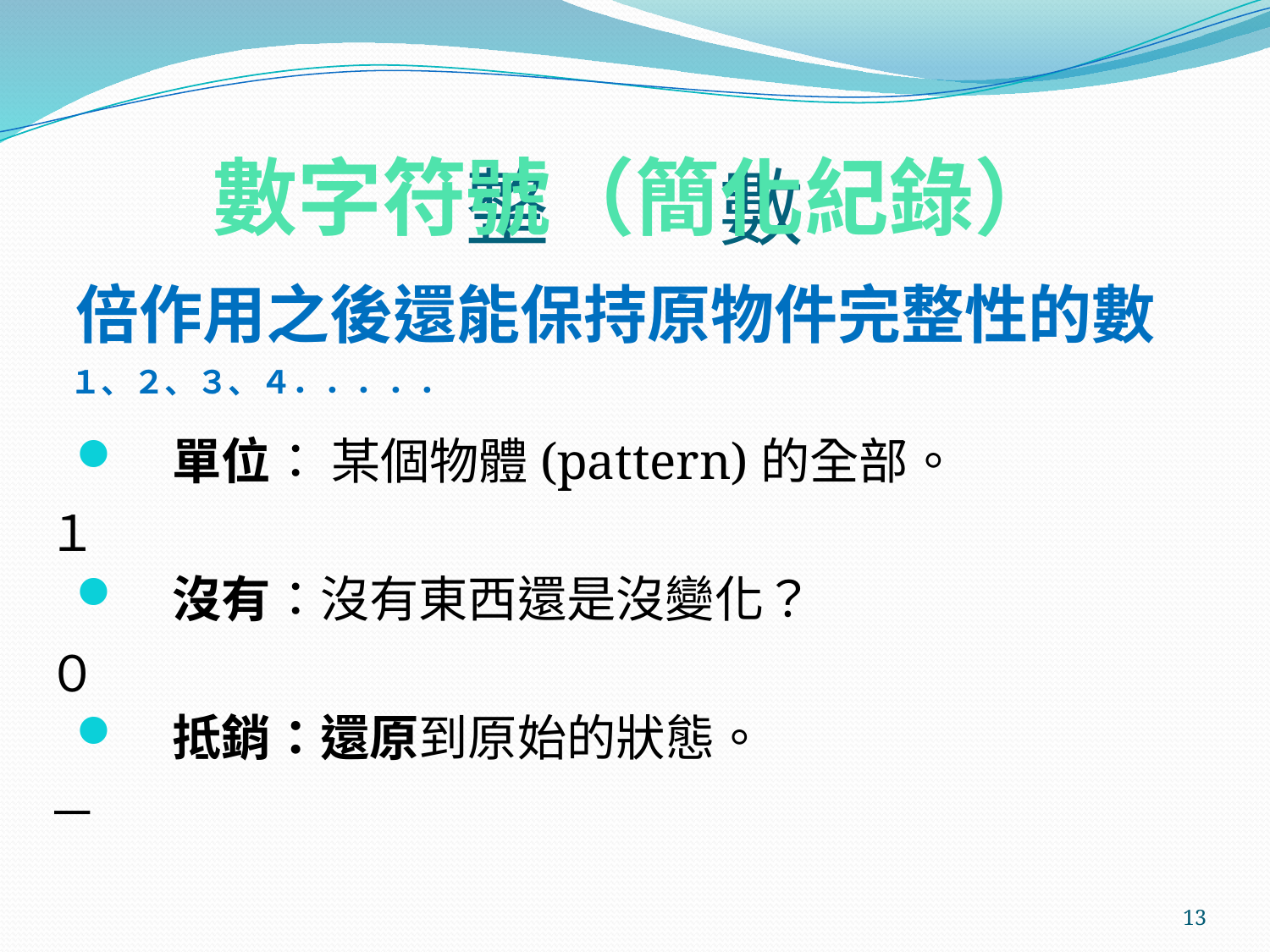

# 整　　數
數字符號（簡化紀錄）
倍作用之後還能保持原物件完整性的數

　單位： 某個物體(pattern)的全部。

　沒有：沒有東西還是沒變化？

　抵銷：還原到原始的狀態。

１、２、３、４．．．．．
１
０
－
13